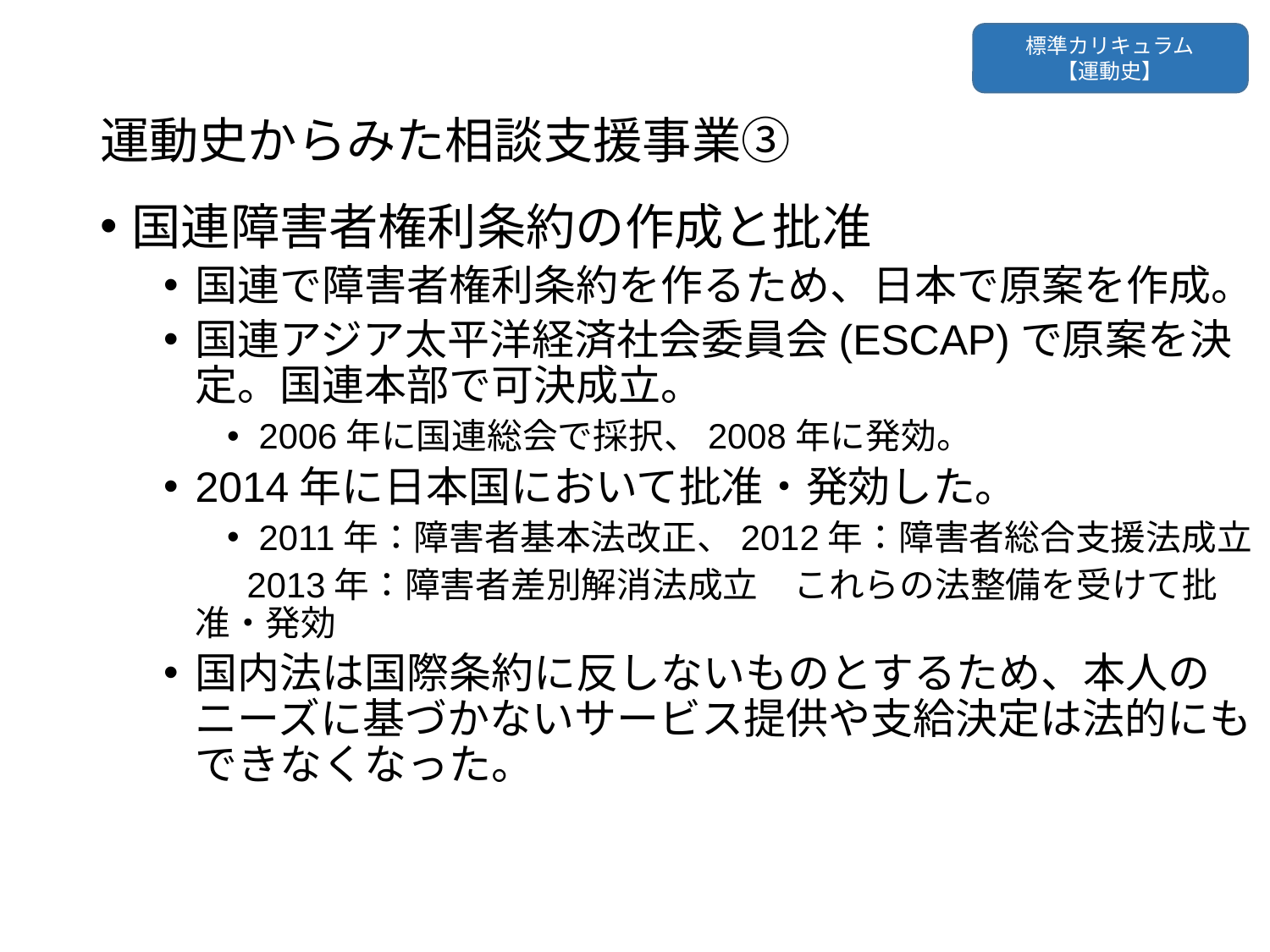

標準カリキュラム
【運動史】
# 運動史からみた相談支援事業③
国連障害者権利条約の作成と批准
国連で障害者権利条約を作るため、日本で原案を作成。
国連アジア太平洋経済社会委員会(ESCAP)で原案を決定。国連本部で可決成立。
2006年に国連総会で採択、2008年に発効。
2014年に日本国において批准・発効した。
2011年：障害者基本法改正、2012年：障害者総合支援法成立
　 2013年：障害者差別解消法成立　これらの法整備を受けて批准・発効
国内法は国際条約に反しないものとするため、本人のニーズに基づかないサービス提供や支給決定は法的にもできなくなった。